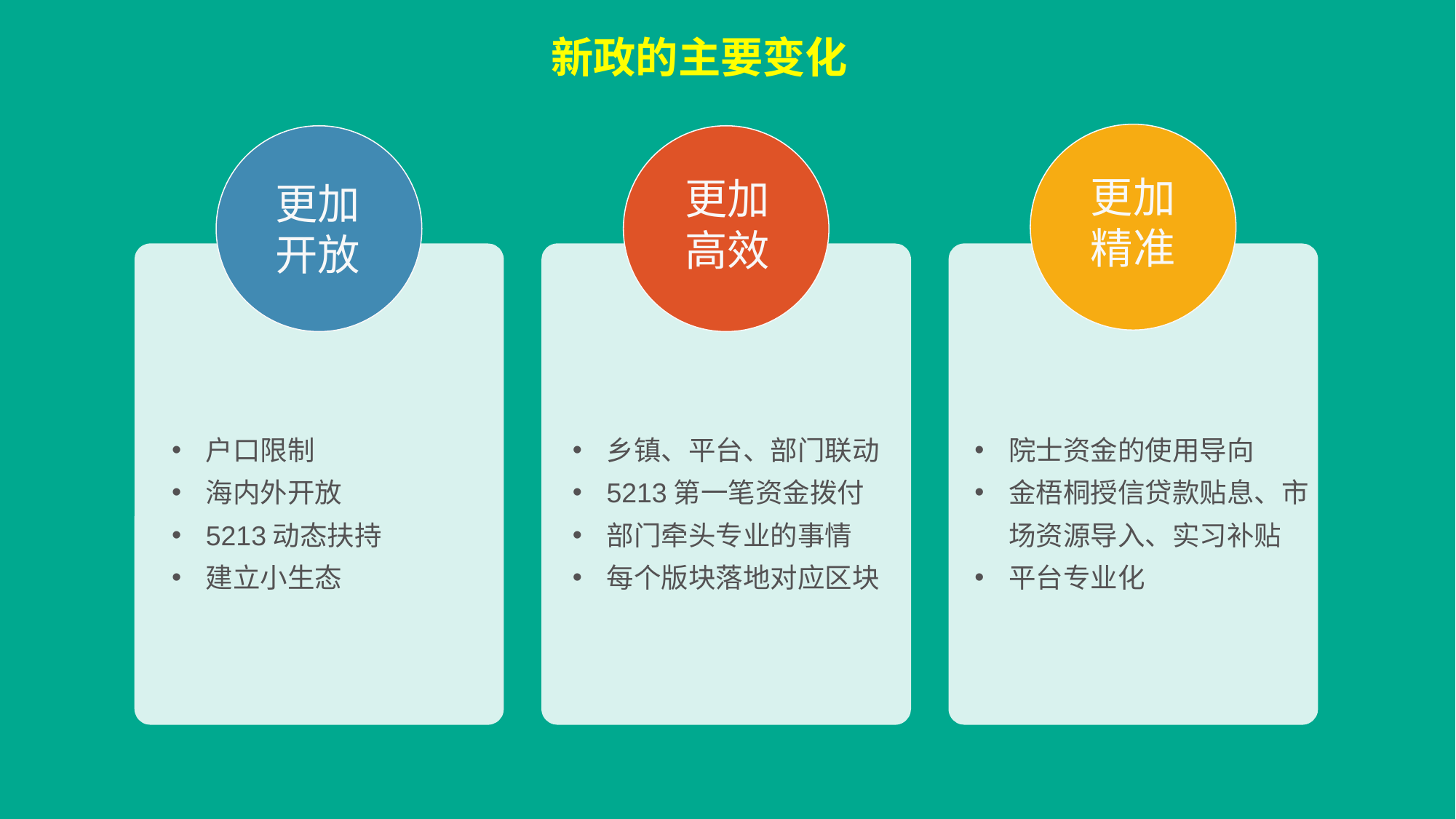

新政的主要变化

更加
精准
更加
高效
更加
开放

户口限制
海内外开放
5213动态扶持
建立小生态
乡镇、平台、部门联动
5213第一笔资金拨付
部门牵头专业的事情
每个版块落地对应区块
院士资金的使用导向
金梧桐授信贷款贴息、市场资源导入、实习补贴
平台专业化